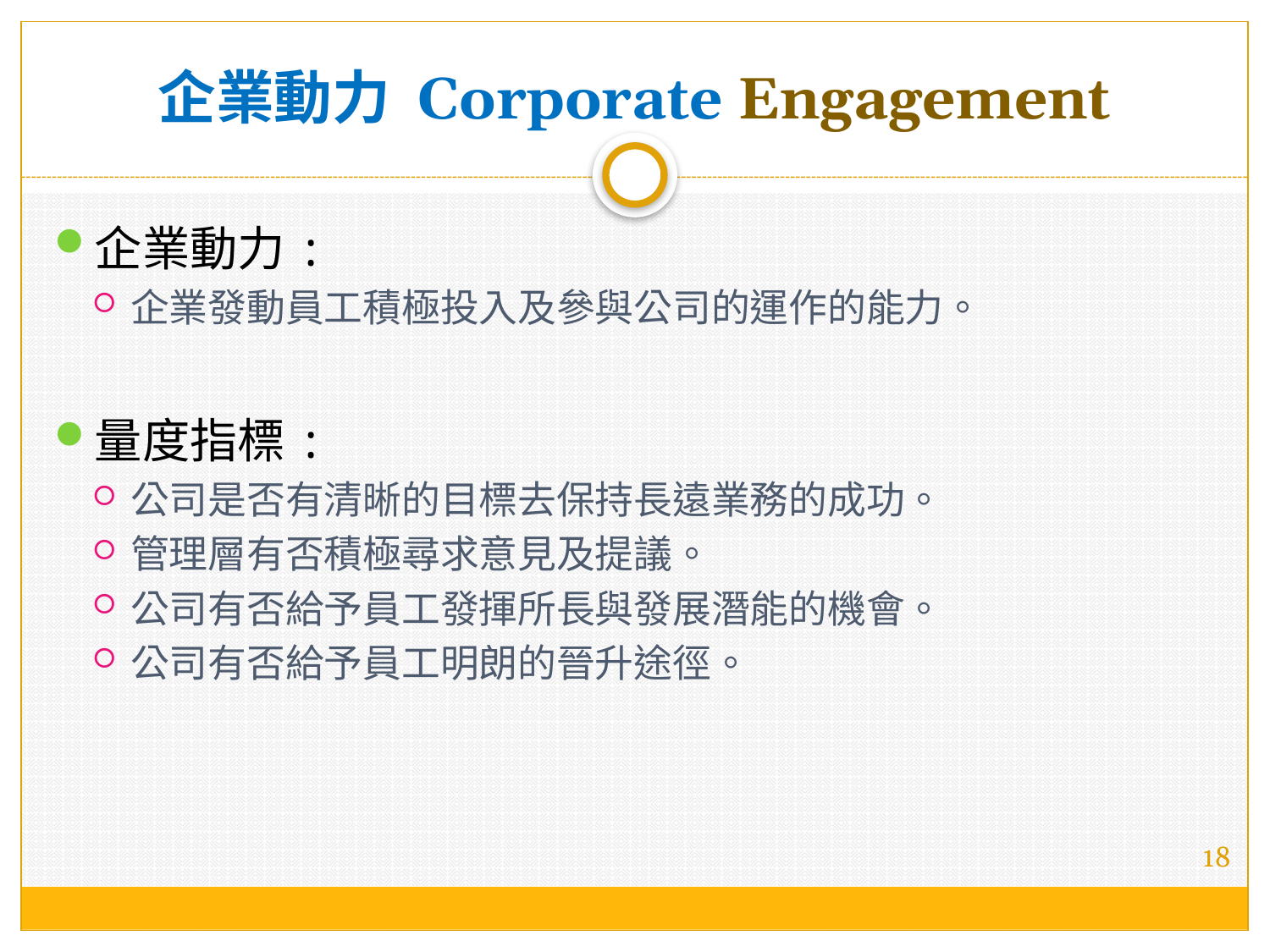

# 企業動力 Corporate Engagement
企業動力:
企業發動員工積極投入及參與公司的運作的能力。

量度指標:
公司是否有清晰的目標去保持長遠業務的成功。
管理層有否積極尋求意見及提議。
公司有否給予員工發揮所長與發展潛能的機會。
公司有否給予員工明朗的晉升途徑。

18